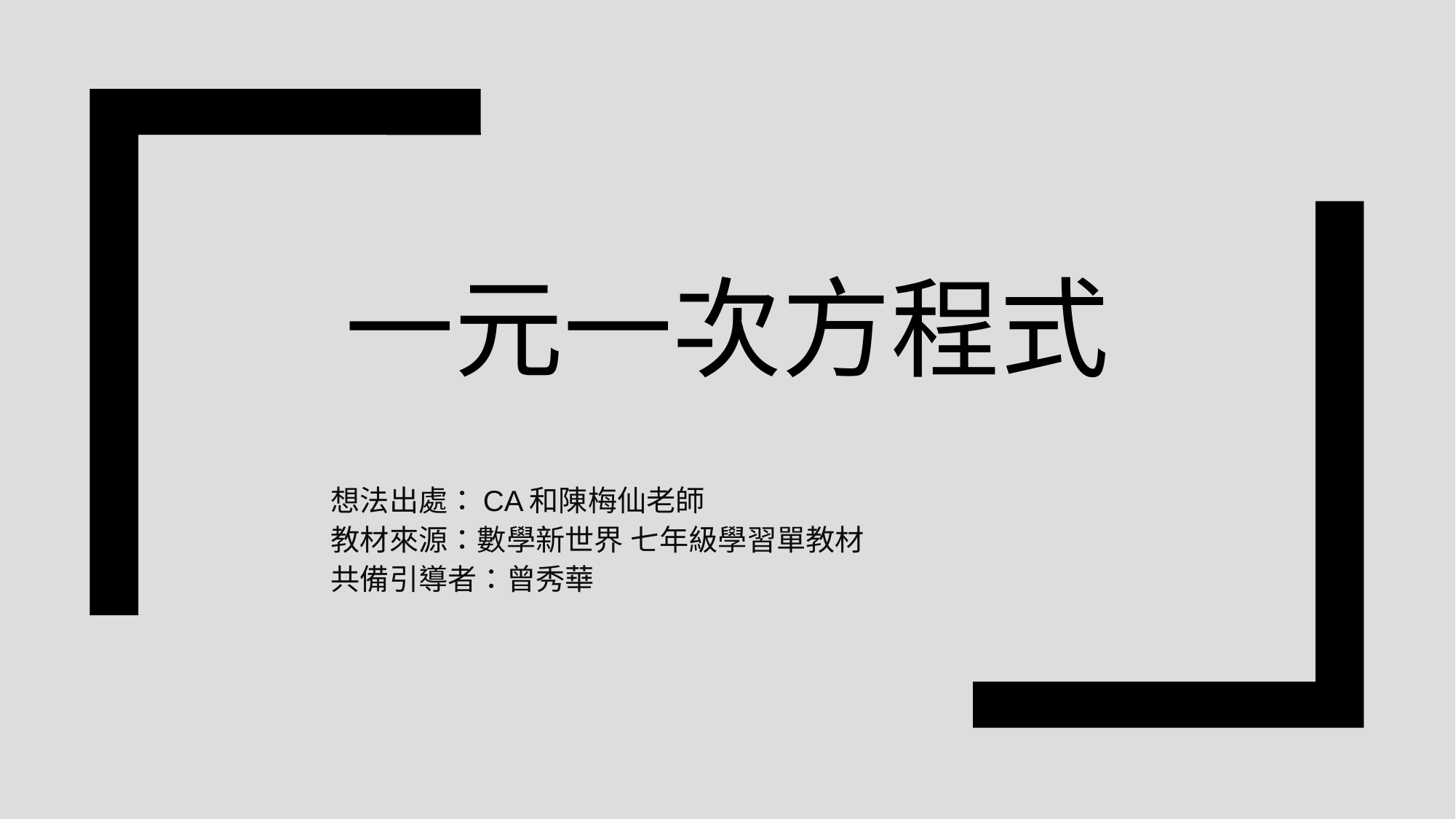

# 一元一次方程式
想法出處：CA和陳梅仙老師
教材來源：數學新世界 七年級學習單教材
共備引導者：曾秀華